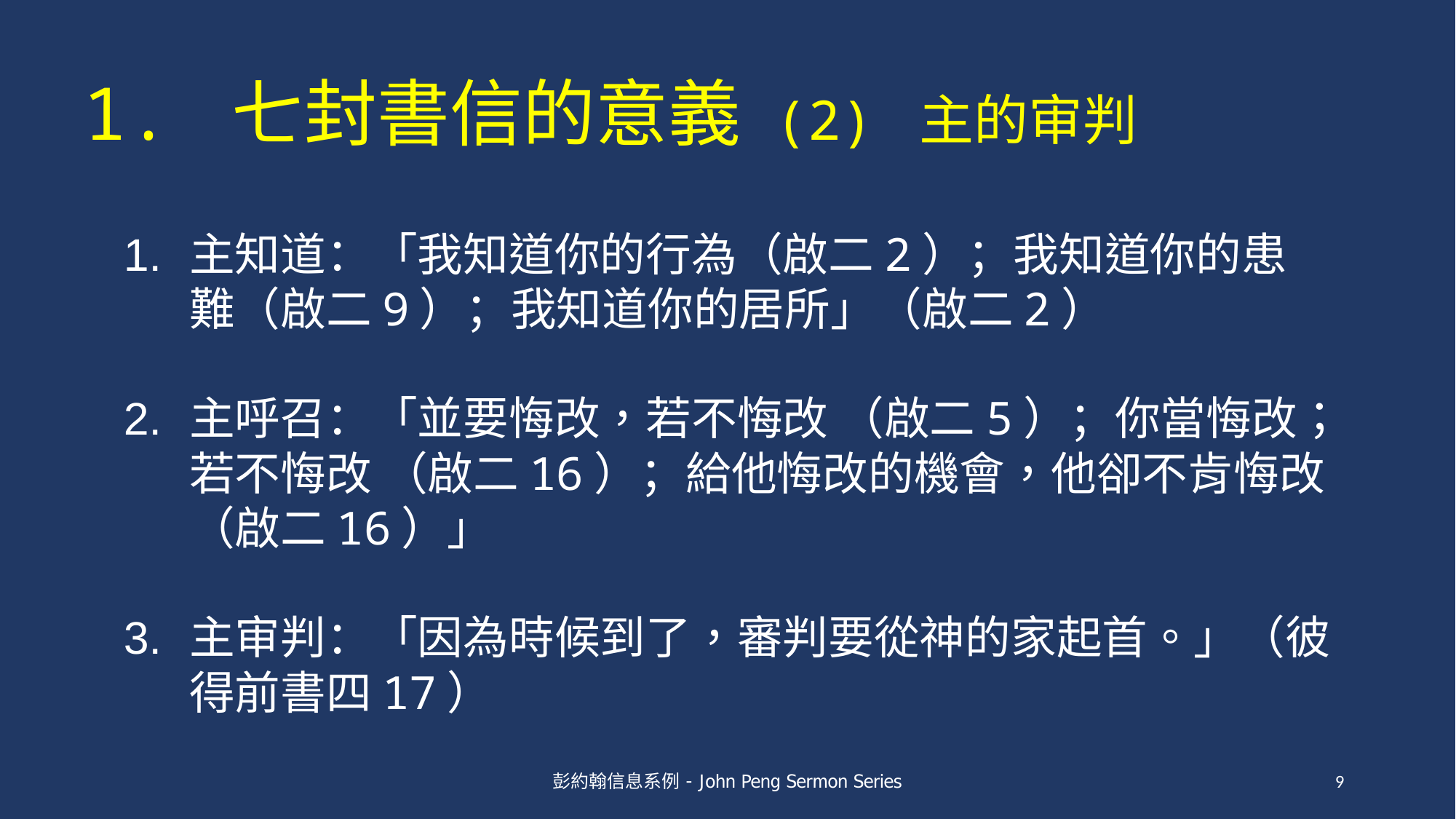

# 1. 七封書信的意義 (2) 主的审判
主知道：「我知道你的行為（啟二2）；我知道你的患難（啟二9）；我知道你的居所」（啟二2）

主呼召：「並要悔改，若不悔改 （啟二5）；你當悔改；若不悔改 （啟二16）；給他悔改的機會，他卻不肯悔改 （啟二16）」

主审判：「因為時候到了，審判要從神的家起首。」（彼得前書四17）
彭約翰信息系例 - John Peng Sermon Series
9